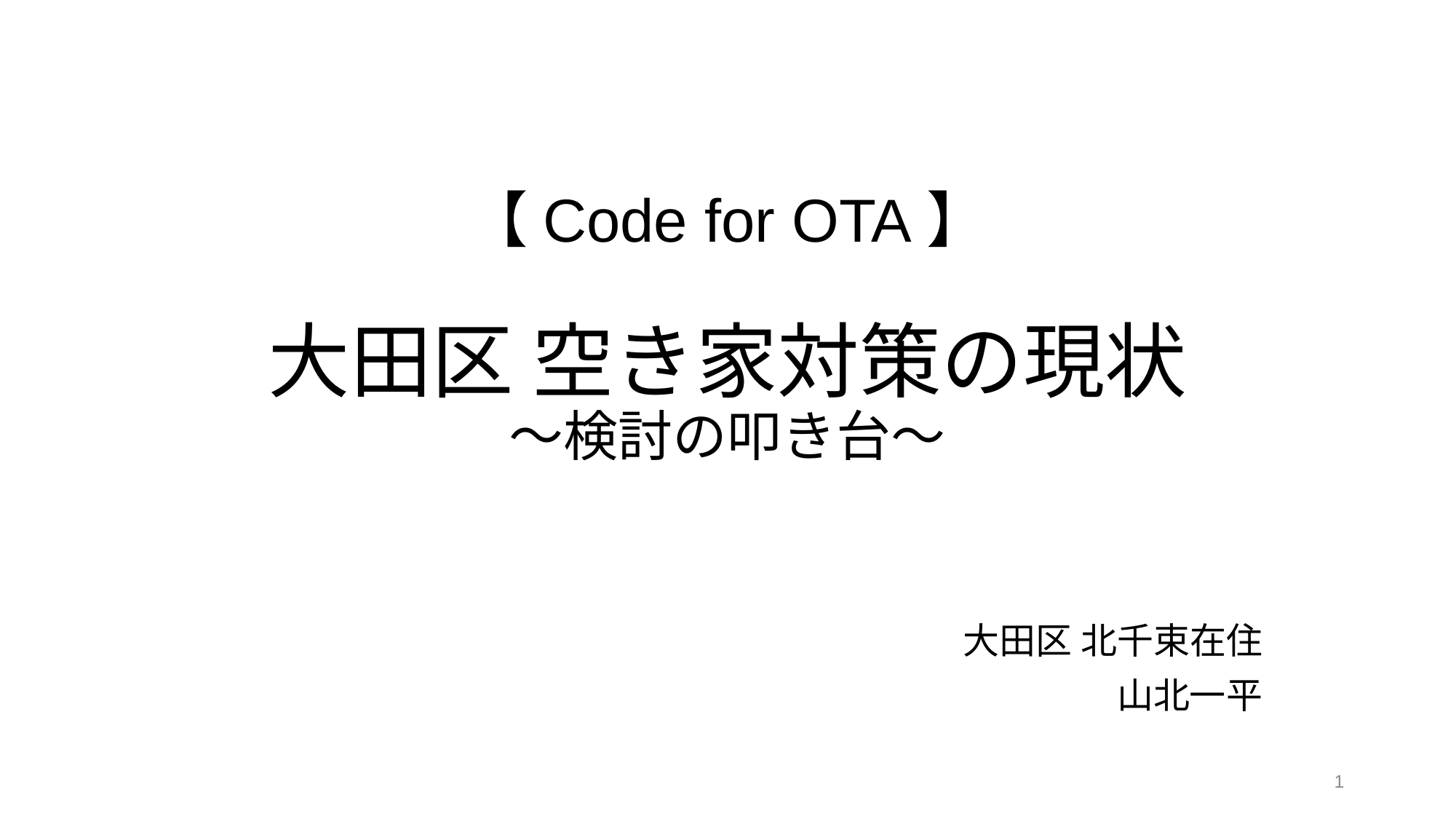

# 【Code for OTA】 大田区 空き家対策の現状 ～検討の叩き台～
大田区 北千束在住
山北一平
1